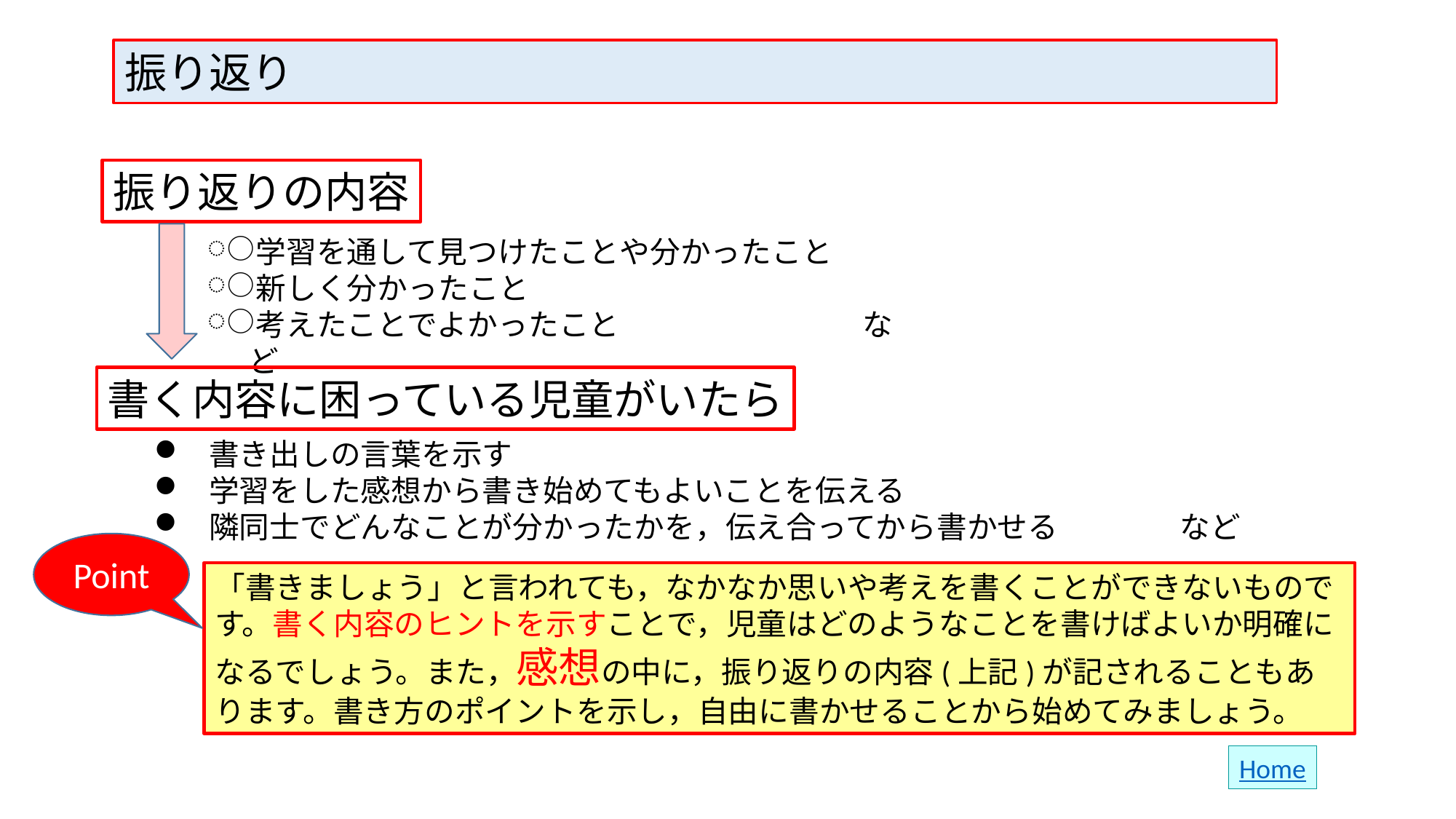

振り返り
振り返りの内容

学習を通して見つけたことや分かったこと
新しく分かったこと
考えたことでよかったこと　　　　　　　　など
書く内容に困っている児童がいたら
書き出しの言葉を示す
学習をした感想から書き始めてもよいことを伝える
隣同士でどんなことが分かったかを，伝え合ってから書かせる　　　　など
Point
「書きましょう」と言われても，なかなか思いや考えを書くことができないものです。書く内容のヒントを示すことで，児童はどのようなことを書けばよいか明確になるでしょう。また，感想の中に，振り返りの内容(上記)が記されることもあります。書き方のポイントを示し，自由に書かせることから始めてみましょう。
Home